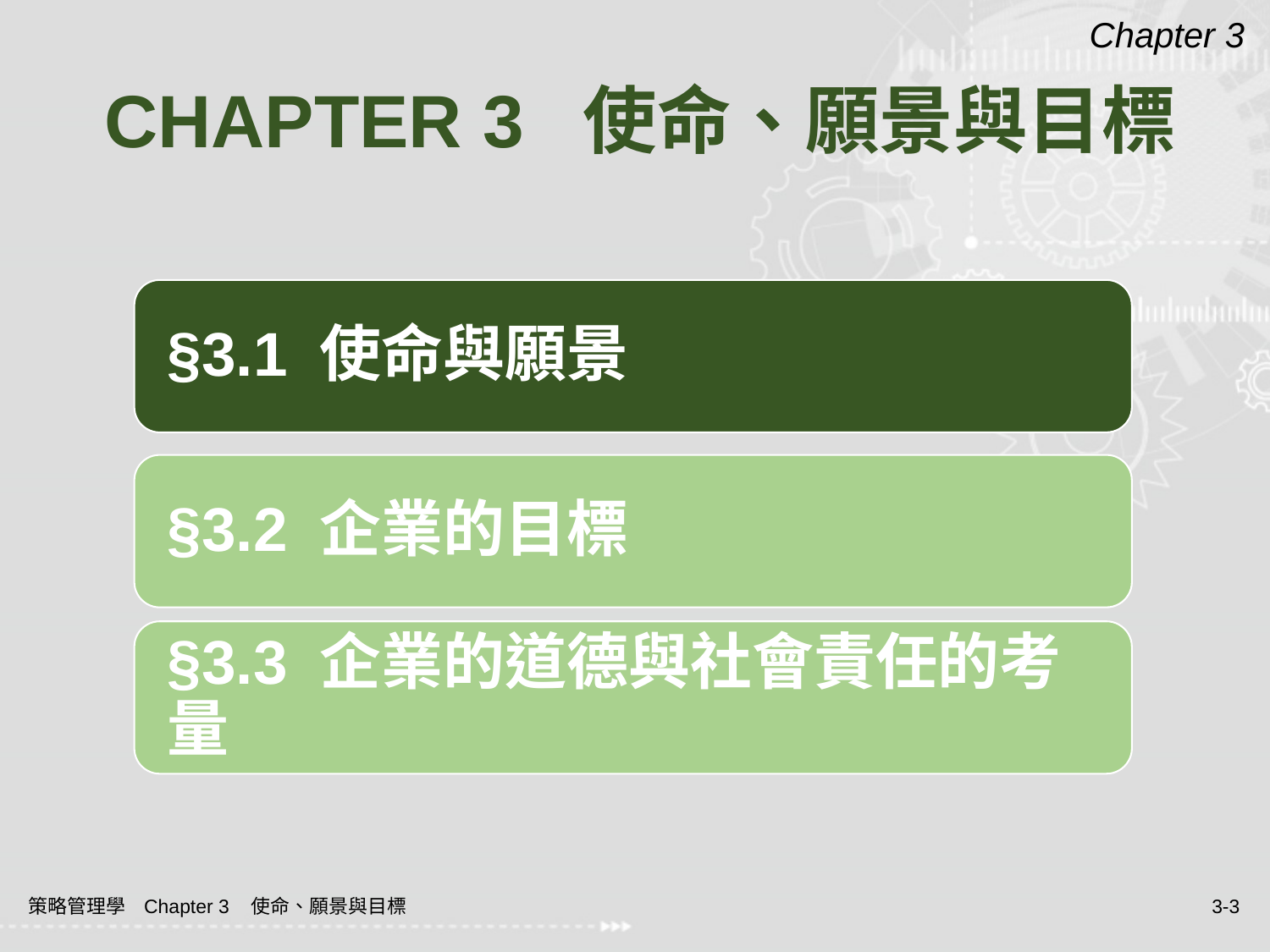

Chapter 3
# CHAPTER 3  使命、願景與目標
§3.1 使命與願景
§3.2 企業的目標
§3.3 企業的道德與社會責任的考量
策略管理學   Chapter 3   使命、願景與目標
3-3